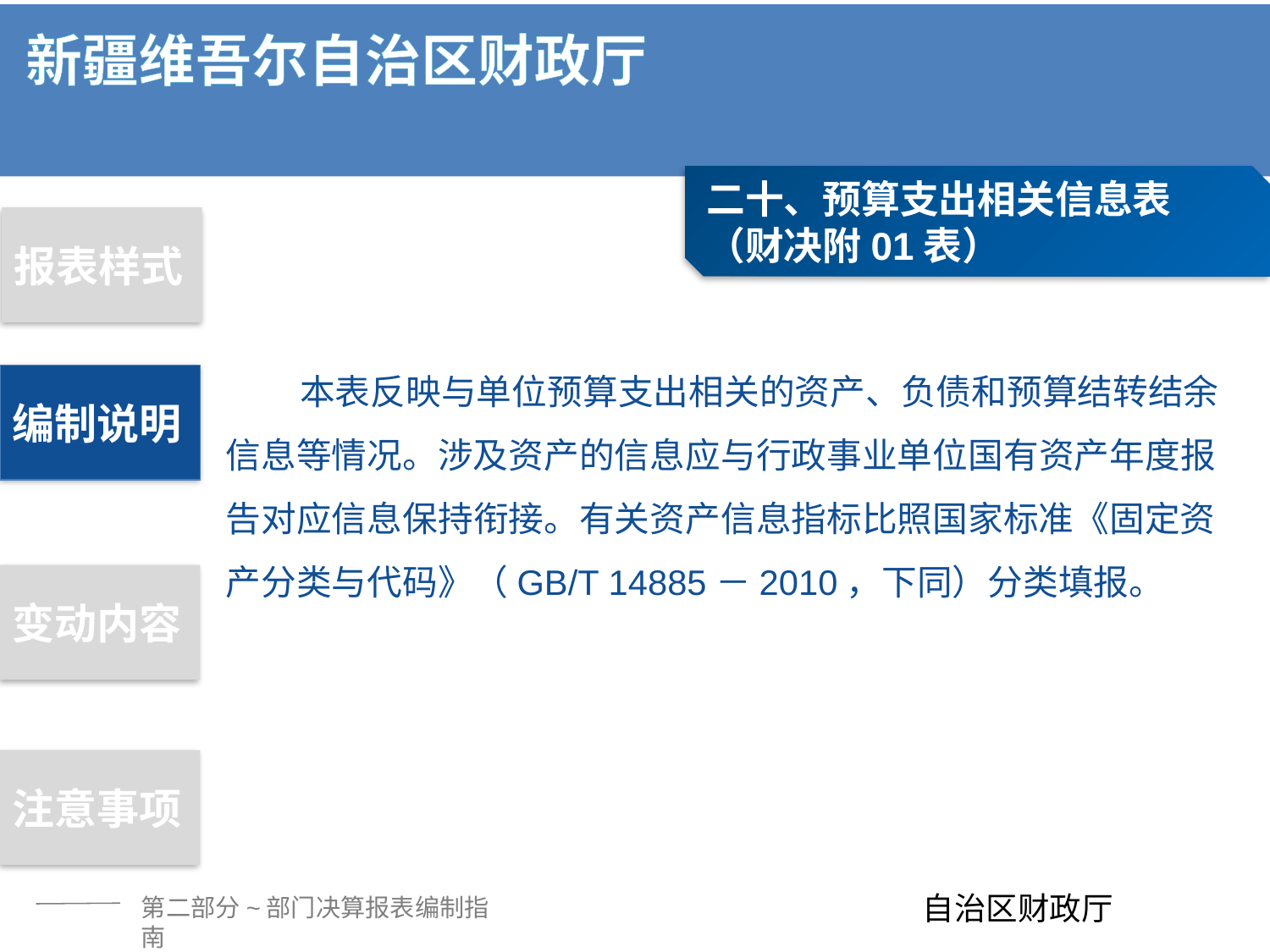

二十、预算支出相关信息表
（财决附01表）
报表样式
编制说明
变动内容
注意事项

本表反映与单位预算支出相关的资产、负债和预算结转结余信息等情况。涉及资产的信息应与行政事业单位国有资产年度报告对应信息保持衔接。有关资产信息指标比照国家标准《固定资产分类与代码》（GB/T 14885－2010，下同）分类填报。
第二部分~部门决算报表编制指南
96